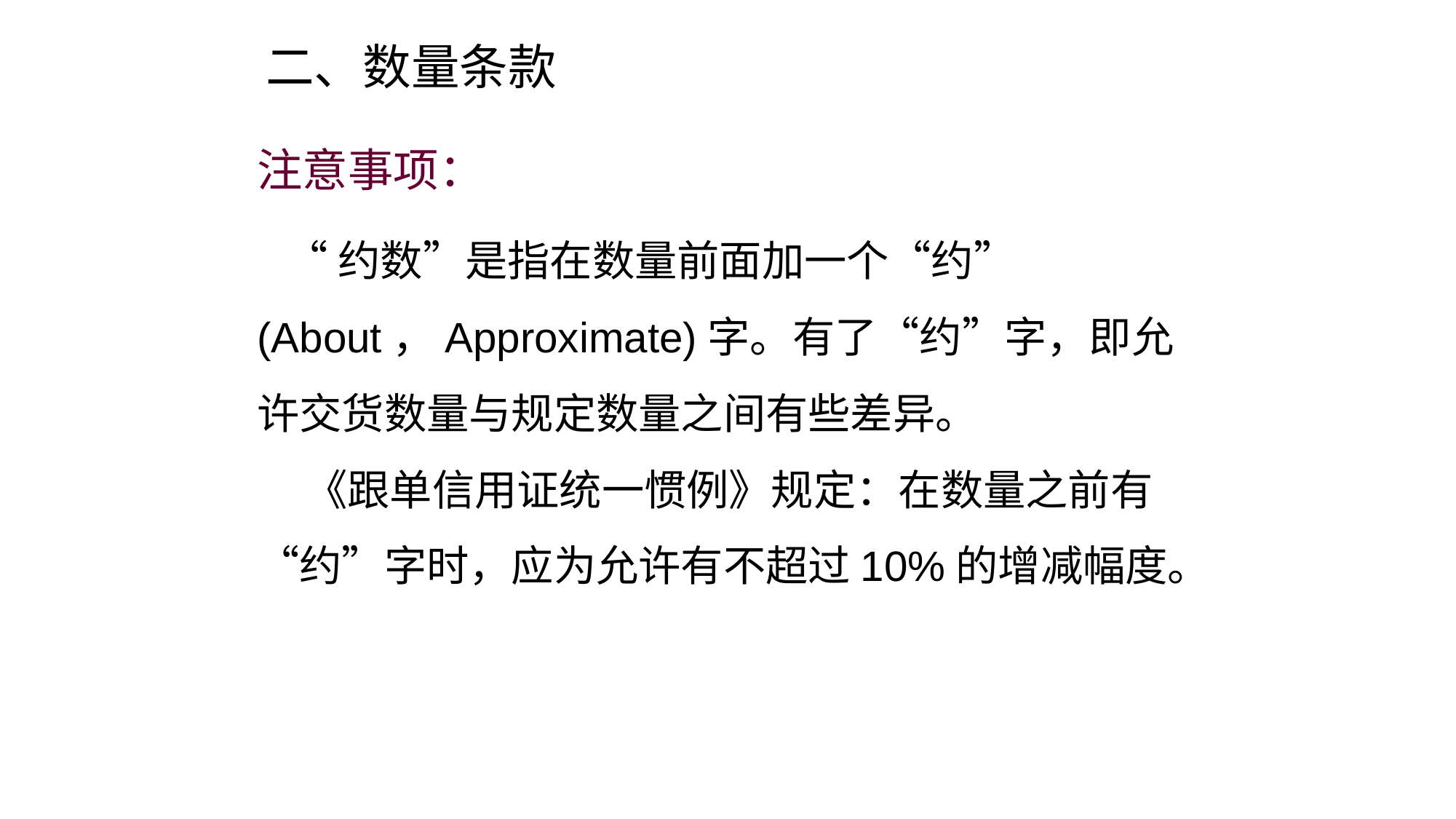

二、数量条款
注意事项：
   “约数”是指在数量前面加一个“约”
(About，Approximate)字。有了“约”字，即允许交货数量与规定数量之间有些差异。
    《跟单信用证统一惯例》规定：在数量之前有“约”字时，应为允许有不超过10%的增减幅度。